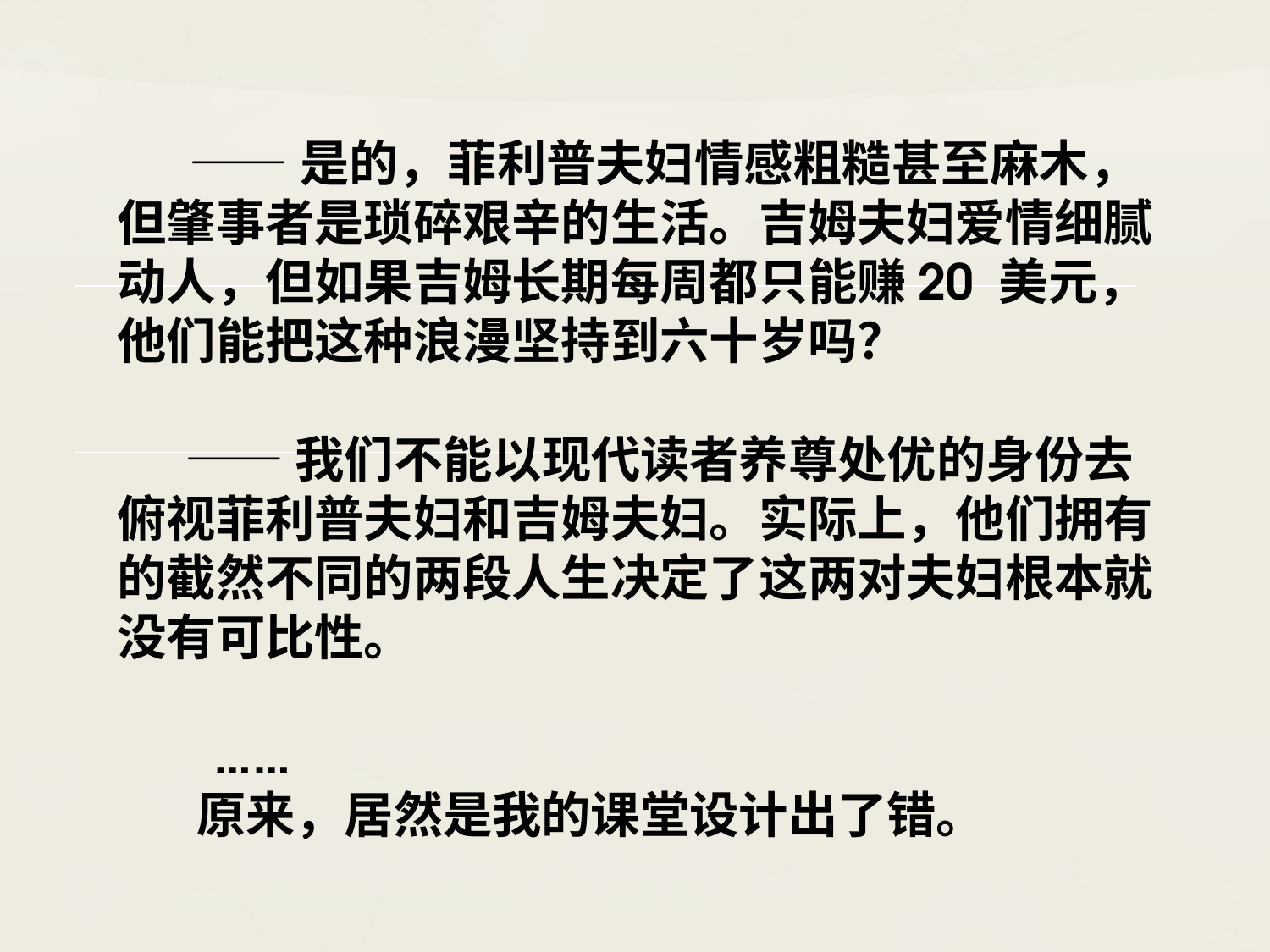

——是的，菲利普夫妇情感粗糙甚至麻木，但肇事者是琐碎艰辛的生活。吉姆夫妇爱情细腻动人，但如果吉姆长期每周都只能赚20 美元，他们能把这种浪漫坚持到六十岁吗？

      ——我们不能以现代读者养尊处优的身份去俯视菲利普夫妇和吉姆夫妇。实际上，他们拥有的截然不同的两段人生决定了这两对夫妇根本就没有可比性。

       ……
      原来，居然是我的课堂设计出了错。